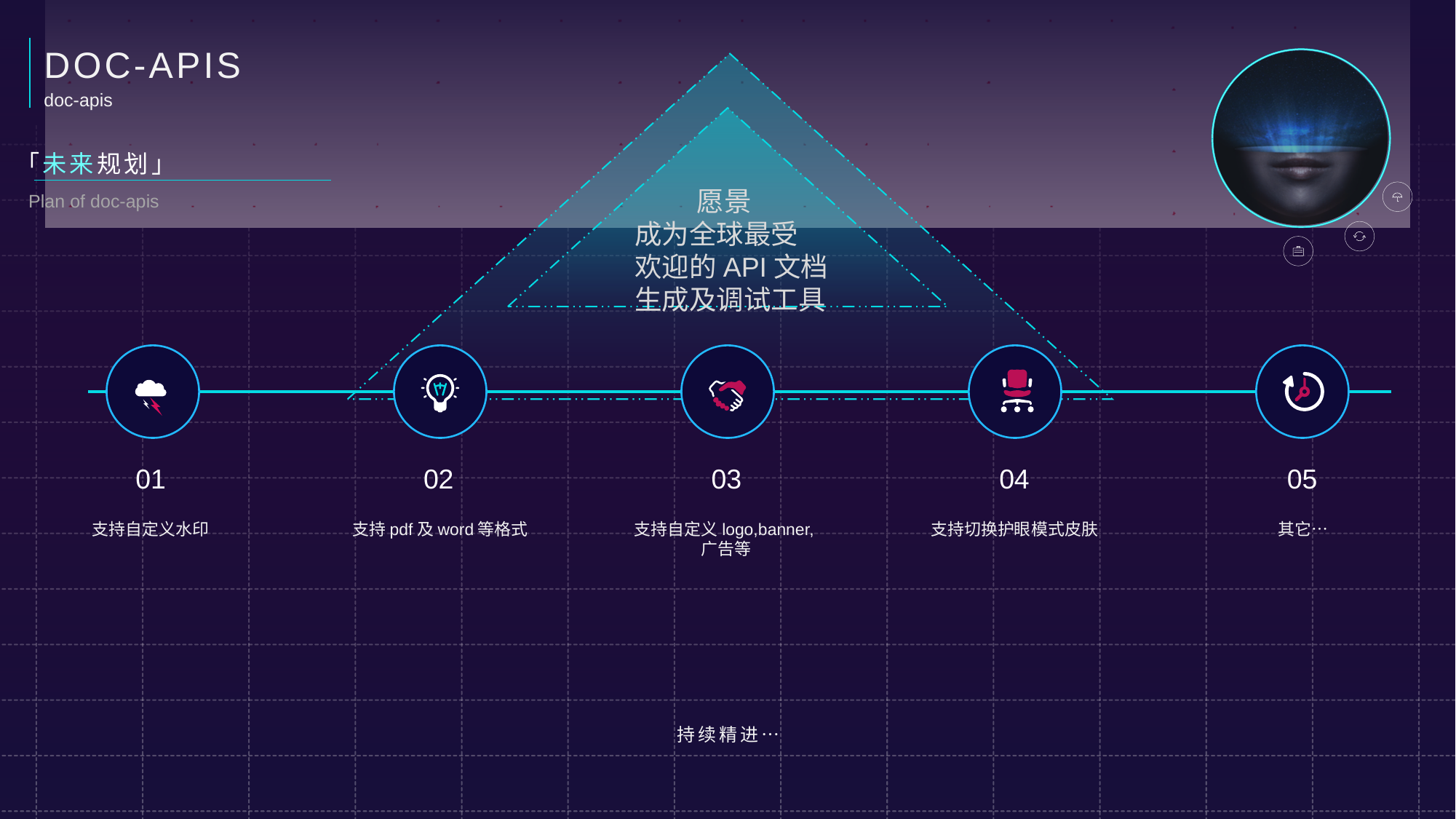

DOC-APIS
doc-apis

「未来规划」
         愿景
成为全球最受
欢迎的API文档
生成及调试工具
Plan of doc-apis

01
02
03
04
05
支持自定义水印
支持pdf及word等格式
支持自定义logo,banner,广告等
支持切换护眼模式皮肤
其它…
持续精进…